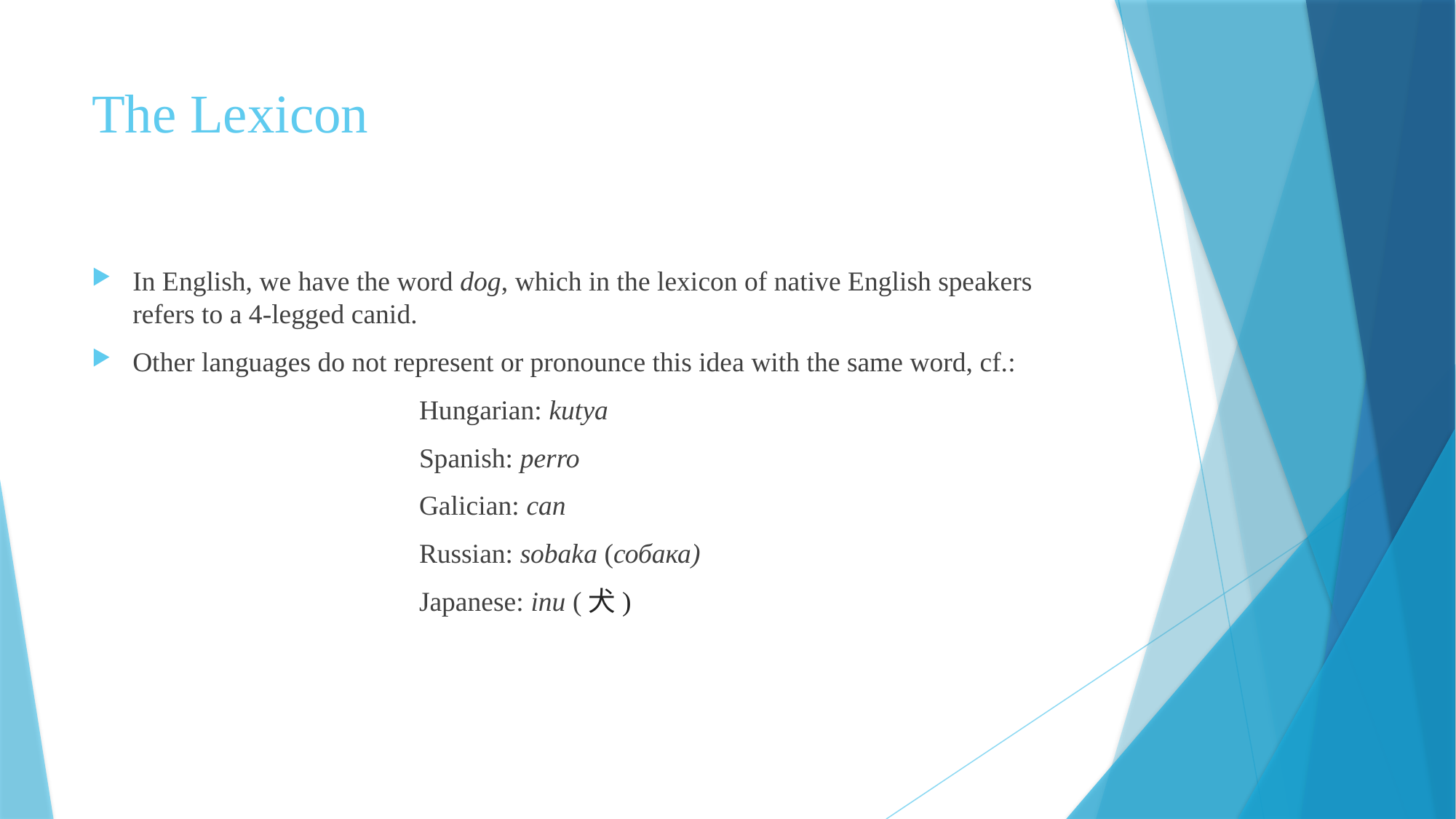

# The Lexicon
In English, we have the word dog, which in the lexicon of native English speakers refers to a 4-legged canid.
Other languages do not represent or pronounce this idea with the same word, cf.:
			Hungarian: kutya
			Spanish: perro
			Galician: can
			Russian: sobaka (собака)
			Japanese: inu (犬)